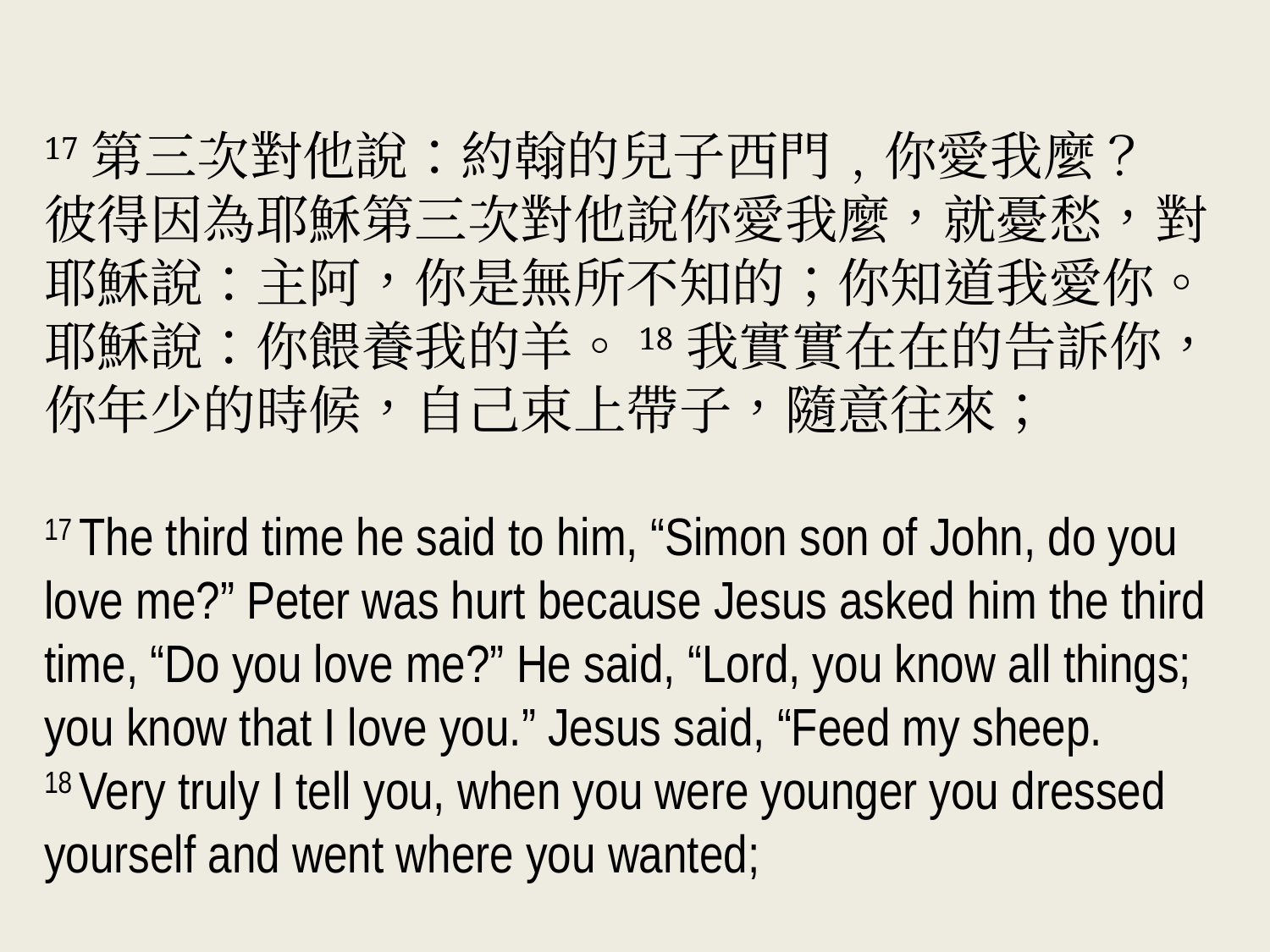

17第三次對他說：約翰的兒子西門﹐你愛我麼？
彼得因為耶穌第三次對他說你愛我麼，就憂愁，對
耶穌說：主阿，你是無所不知的；你知道我愛你。
耶穌說：你餵養我的羊。18我實實在在的告訴你，
你年少的時候，自己束上帶子，隨意往來；

17 The third time he said to him, “Simon son of John, do you
love me?” Peter was hurt because Jesus asked him the third time, “Do you love me?” He said, “Lord, you know all things;
you know that I love you.” Jesus said, “Feed my sheep.
18 Very truly I tell you, when you were younger you dressed yourself and went where you wanted;